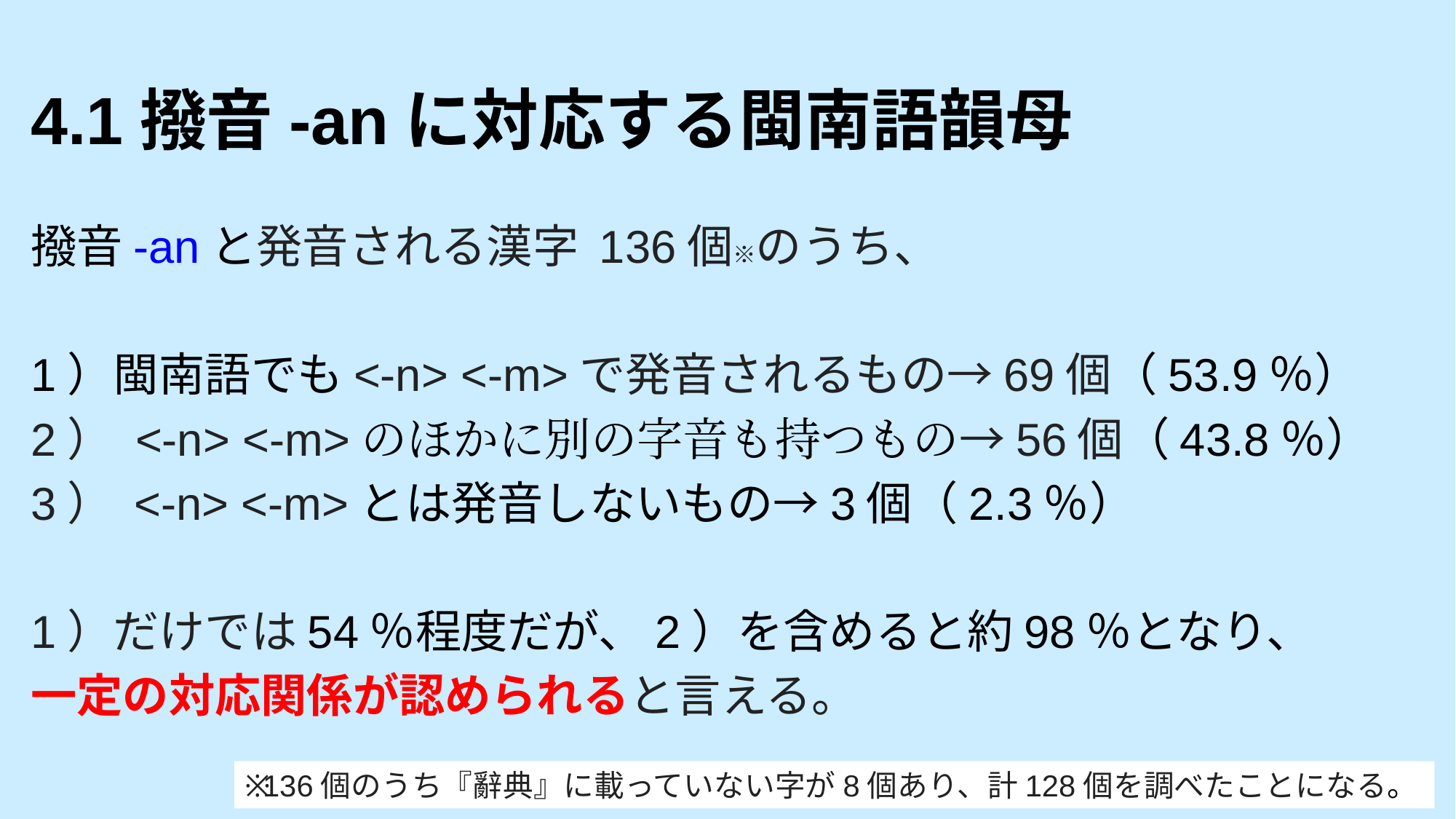

# 4.1撥音-anに対応する閩南語韻母
撥音-anと発音される漢字 136個※のうち、

1）閩南語でも<-n> <-m>で発音されるもの→69個（53.9％）
2） <-n> <-m>のほかに別の字音も持つもの→56個（43.8％）
3） <-n> <-m>とは発音しないもの→3個（2.3％）

1）だけでは54％程度だが、2）を含めると約98％となり、
一定の対応関係が認められると言える。
※136個のうち『辭典』に載っていない字が8個あり、計128個を調べたことになる。